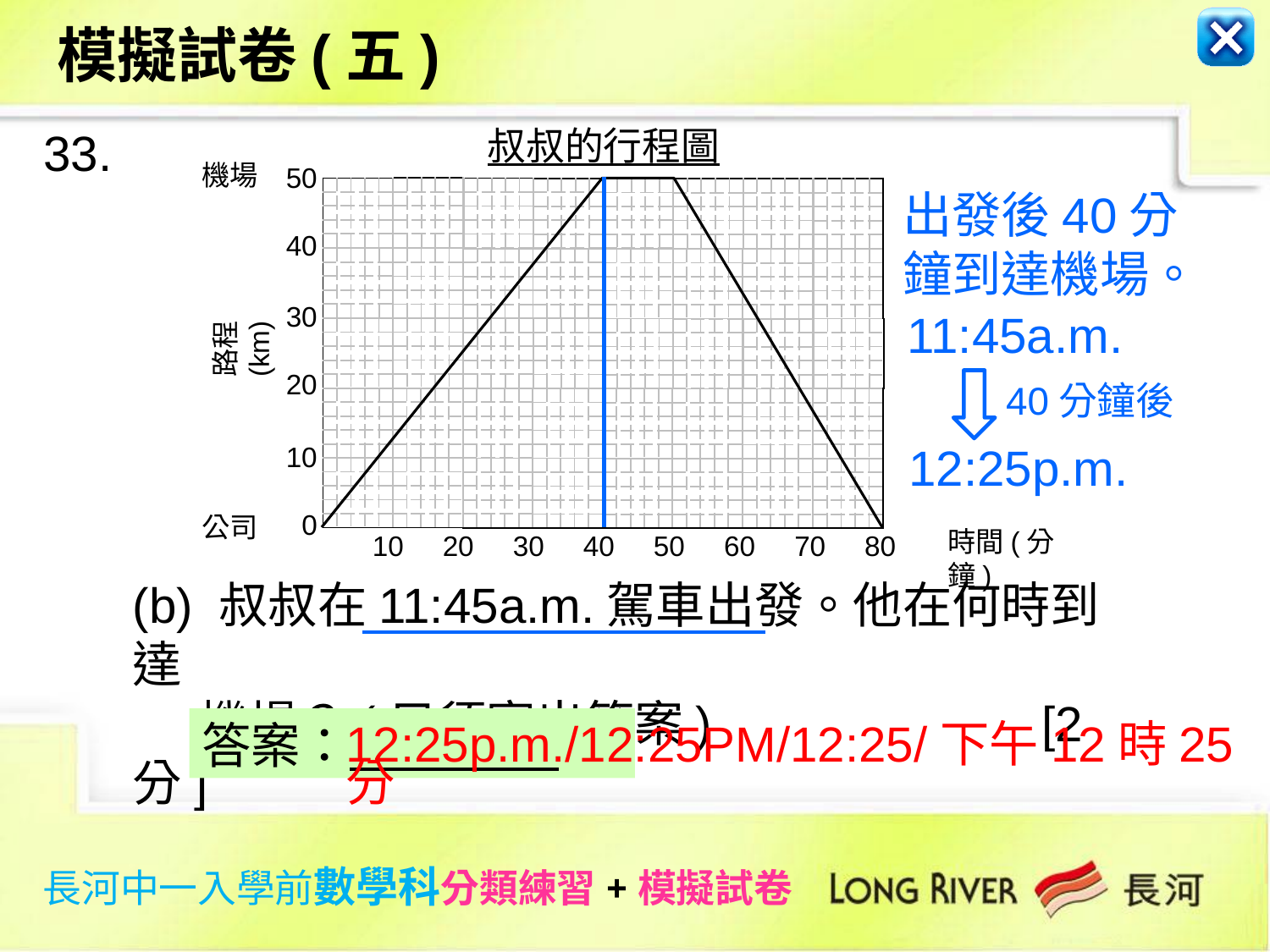

模擬試卷(五)
叔叔的行程圖
33.
機場
50

40

30

20

10

  0

|  |  |  |  |  |
| --- | --- | --- | --- | --- |
|  |  |  |  |  |
|  |  |  |  |  |
|  |  |  |  |  |
|  |  |  |  |  |
出發後40分鐘到達機場。

|  |  |  |  |  |
| --- | --- | --- | --- | --- |
|  |  |  |  |  |
|  |  |  |  |  |
|  |  |  |  |  |
|  |  |  |  |  |
|  |  |  |  |  |
| --- | --- | --- | --- | --- |
|  |  |  |  |  |
|  |  |  |  |  |
|  |  |  |  |  |
|  |  |  |  |  |
|  |  |  |  |  |
| --- | --- | --- | --- | --- |
|  |  |  |  |  |
|  |  |  |  |  |
|  |  |  |  |  |
|  |  |  |  |  |
|  |  |  |  |  |
| --- | --- | --- | --- | --- |
|  |  |  |  |  |
|  |  |  |  |  |
|  |  |  |  |  |
|  |  |  |  |  |
|  |  |  |  |  |
| --- | --- | --- | --- | --- |
|  |  |  |  |  |
|  |  |  |  |  |
|  |  |  |  |  |
|  |  |  |  |  |
|  |  |  |  |  |
| --- | --- | --- | --- | --- |
|  |  |  |  |  |
|  |  |  |  |  |
|  |  |  |  |  |
|  |  |  |  |  |
|  |  |  |  |  |
| --- | --- | --- | --- | --- |
|  |  |  |  |  |
|  |  |  |  |  |
|  |  |  |  |  |
|  |  |  |  |  |
|  |  |  |  |  |
| --- | --- | --- | --- | --- |
|  |  |  |  |  |
|  |  |  |  |  |
|  |  |  |  |  |
|  |  |  |  |  |
|  |  |  |  |  |
| --- | --- | --- | --- | --- |
|  |  |  |  |  |
|  |  |  |  |  |
|  |  |  |  |  |
|  |  |  |  |  |
|  |  |  |  |  |
| --- | --- | --- | --- | --- |
|  |  |  |  |  |
|  |  |  |  |  |
|  |  |  |  |  |
|  |  |  |  |  |
|  |  |  |  |  |
| --- | --- | --- | --- | --- |
|  |  |  |  |  |
|  |  |  |  |  |
|  |  |  |  |  |
|  |  |  |  |  |
|  |  |  |  |  |
| --- | --- | --- | --- | --- |
|  |  |  |  |  |
|  |  |  |  |  |
|  |  |  |  |  |
|  |  |  |  |  |
|  |  |  |  |  |
| --- | --- | --- | --- | --- |
|  |  |  |  |  |
|  |  |  |  |  |
|  |  |  |  |  |
|  |  |  |  |  |
|  |  |  |  |  |
| --- | --- | --- | --- | --- |
|  |  |  |  |  |
|  |  |  |  |  |
|  |  |  |  |  |
|  |  |  |  |  |
|  |  |  |  |  |
| --- | --- | --- | --- | --- |
|  |  |  |  |  |
|  |  |  |  |  |
|  |  |  |  |  |
|  |  |  |  |  |
路程(km)
11:45a.m.
|  |  |  |  |  |
| --- | --- | --- | --- | --- |
|  |  |  |  |  |
|  |  |  |  |  |
|  |  |  |  |  |
|  |  |  |  |  |
|  |  |  |  |  |
| --- | --- | --- | --- | --- |
|  |  |  |  |  |
|  |  |  |  |  |
|  |  |  |  |  |
|  |  |  |  |  |
|  |  |  |  |  |
| --- | --- | --- | --- | --- |
|  |  |  |  |  |
|  |  |  |  |  |
|  |  |  |  |  |
|  |  |  |  |  |
|  |  |  |  |  |
| --- | --- | --- | --- | --- |
|  |  |  |  |  |
|  |  |  |  |  |
|  |  |  |  |  |
|  |  |  |  |  |
|  |  |  |  |  |
| --- | --- | --- | --- | --- |
|  |  |  |  |  |
|  |  |  |  |  |
|  |  |  |  |  |
|  |  |  |  |  |
|  |  |  |  |  |
| --- | --- | --- | --- | --- |
|  |  |  |  |  |
|  |  |  |  |  |
|  |  |  |  |  |
|  |  |  |  |  |
|  |  |  |  |  |
| --- | --- | --- | --- | --- |
|  |  |  |  |  |
|  |  |  |  |  |
|  |  |  |  |  |
|  |  |  |  |  |
|  |  |  |  |  |
| --- | --- | --- | --- | --- |
|  |  |  |  |  |
|  |  |  |  |  |
|  |  |  |  |  |
|  |  |  |  |  |

40分鐘後
|  |  |  |  |  |
| --- | --- | --- | --- | --- |
|  |  |  |  |  |
|  |  |  |  |  |
|  |  |  |  |  |
|  |  |  |  |  |
|  |  |  |  |  |
| --- | --- | --- | --- | --- |
|  |  |  |  |  |
|  |  |  |  |  |
|  |  |  |  |  |
|  |  |  |  |  |
|  |  |  |  |  |
| --- | --- | --- | --- | --- |
|  |  |  |  |  |
|  |  |  |  |  |
|  |  |  |  |  |
|  |  |  |  |  |
|  |  |  |  |  |
| --- | --- | --- | --- | --- |
|  |  |  |  |  |
|  |  |  |  |  |
|  |  |  |  |  |
|  |  |  |  |  |
|  |  |  |  |  |
| --- | --- | --- | --- | --- |
|  |  |  |  |  |
|  |  |  |  |  |
|  |  |  |  |  |
|  |  |  |  |  |
|  |  |  |  |  |
| --- | --- | --- | --- | --- |
|  |  |  |  |  |
|  |  |  |  |  |
|  |  |  |  |  |
|  |  |  |  |  |
|  |  |  |  |  |
| --- | --- | --- | --- | --- |
|  |  |  |  |  |
|  |  |  |  |  |
|  |  |  |  |  |
|  |  |  |  |  |
|  |  |  |  |  |
| --- | --- | --- | --- | --- |
|  |  |  |  |  |
|  |  |  |  |  |
|  |  |  |  |  |
|  |  |  |  |  |
12:25p.m.
|  |  |  |  |  |
| --- | --- | --- | --- | --- |
|  |  |  |  |  |
|  |  |  |  |  |
|  |  |  |  |  |
|  |  |  |  |  |
|  |  |  |  |  |
| --- | --- | --- | --- | --- |
|  |  |  |  |  |
|  |  |  |  |  |
|  |  |  |  |  |
|  |  |  |  |  |
|  |  |  |  |  |
| --- | --- | --- | --- | --- |
|  |  |  |  |  |
|  |  |  |  |  |
|  |  |  |  |  |
|  |  |  |  |  |
|  |  |  |  |  |
| --- | --- | --- | --- | --- |
|  |  |  |  |  |
|  |  |  |  |  |
|  |  |  |  |  |
|  |  |  |  |  |
|  |  |  |  |  |
| --- | --- | --- | --- | --- |
|  |  |  |  |  |
|  |  |  |  |  |
|  |  |  |  |  |
|  |  |  |  |  |
|  |  |  |  |  |
| --- | --- | --- | --- | --- |
|  |  |  |  |  |
|  |  |  |  |  |
|  |  |  |  |  |
|  |  |  |  |  |
|  |  |  |  |  |
| --- | --- | --- | --- | --- |
|  |  |  |  |  |
|  |  |  |  |  |
|  |  |  |  |  |
|  |  |  |  |  |
|  |  |  |  |  |
| --- | --- | --- | --- | --- |
|  |  |  |  |  |
|  |  |  |  |  |
|  |  |  |  |  |
|  |  |  |  |  |
公司
時間(分鐘)
10     20     30     40     50     60     70     80
(b) 叔叔在11:45a.m.駕車出發。他在何時到達
     機場？(只須寫出答案)                        [2分]
答案：                   。

12:25p.m./12:25PM/12:25/下午12時25分